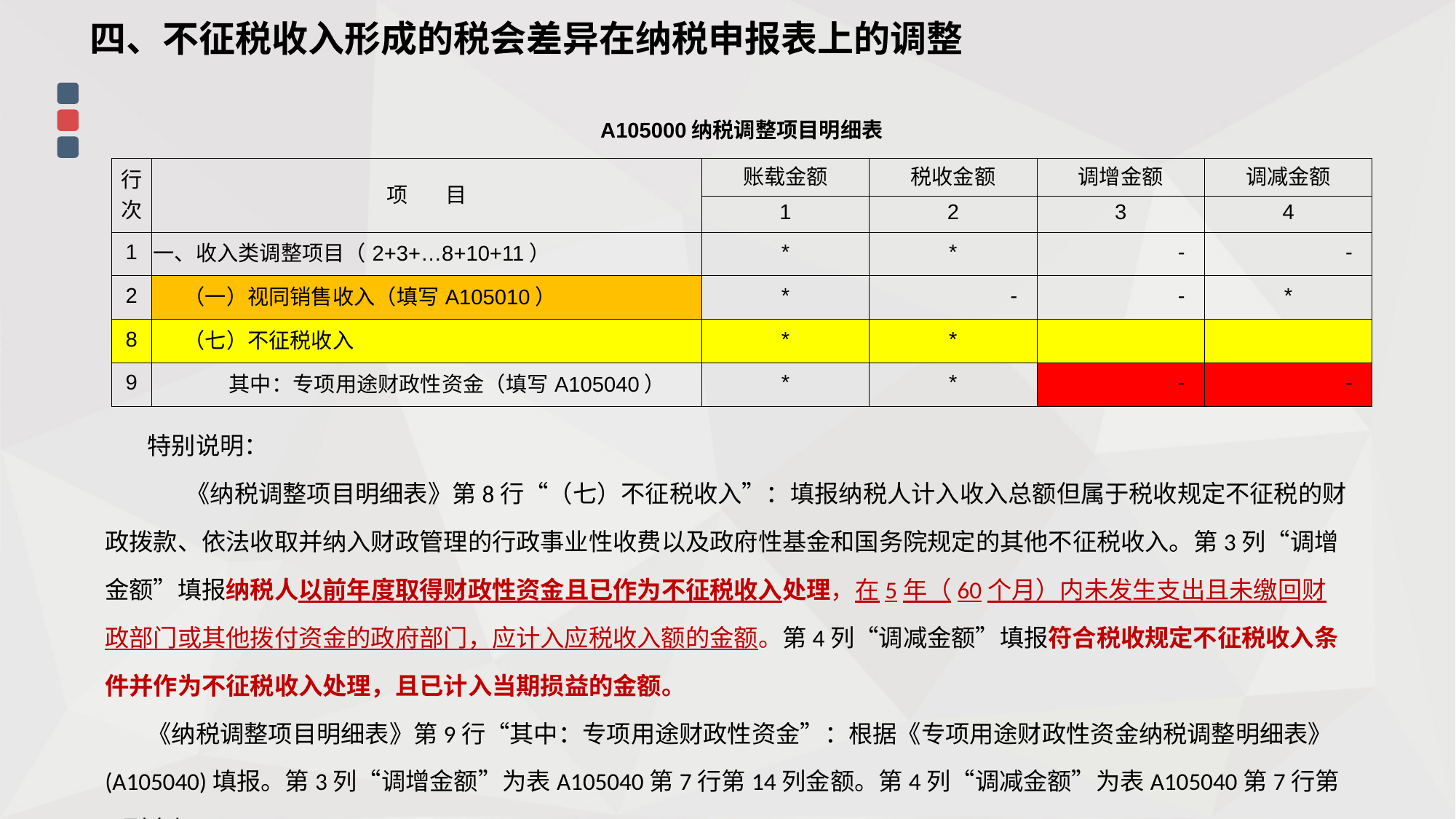

四、不征税收入形成的税会差异在纳税申报表上的调整
| A105000纳税调整项目明细表 |  |  |  |  |  |
| --- | --- | --- | --- | --- | --- |
| 行次 | 项 目 | 账载金额 | 税收金额 | 调增金额 | 调减金额 |
|  |  | 1 | 2 | 3 | 4 |
| 1 | 一、收入类调整项目（2+3+…8+10+11） | \* | \* | - | - |
| 2 | （一）视同销售收入（填写A105010） | \* | - | - | \* |
| 8 | （七）不征税收入 | \* | \* |  |  |
| 9 | 其中：专项用途财政性资金（填写A105040） | \* | \* | - | - |
特别说明：
      《纳税调整项目明细表》第8行“（七）不征税收入”：填报纳税人计入收入总额但属于税收规定不征税的财政拨款、依法收取并纳入财政管理的行政事业性收费以及政府性基金和国务院规定的其他不征税收入。第3列“调增金额”填报纳税人以前年度取得财政性资金且已作为不征税收入处理，在5年（60个月）内未发生支出且未缴回财政部门或其他拨付资金的政府部门，应计入应税收入额的金额。第4列“调减金额”填报符合税收规定不征税收入条件并作为不征税收入处理，且已计入当期损益的金额。
《纳税调整项目明细表》第9行“其中：专项用途财政性资金”：根据《专项用途财政性资金纳税调整明细表》(A105040)填报。第3列“调增金额”为表A105040第7行第14列金额。第4列“调减金额”为表A105040第7行第4列金额。